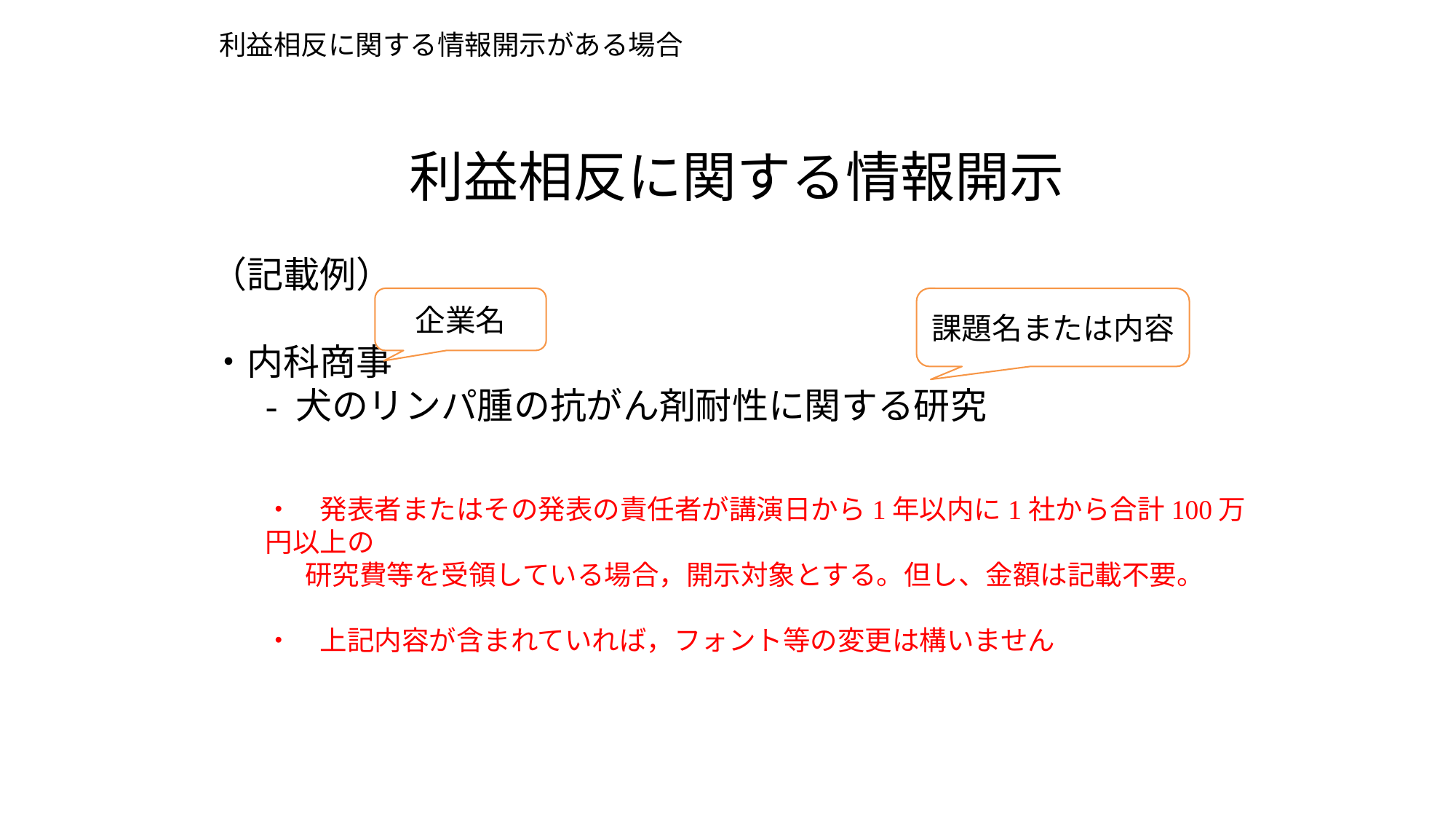

利益相反に関する情報開示がある場合

利益相反に関する情報開示

（記載例）

・内科商事
- 犬のリンパ腫の抗がん剤耐性に関する研究

・　発表者またはその発表の責任者が講演日から1年以内に1社から合計100万円以上の
　  研究費等を受領している場合，開示対象とする。但し、金額は記載不要。

・　上記内容が含まれていれば，フォント等の変更は構いません

企業名
課題名または内容